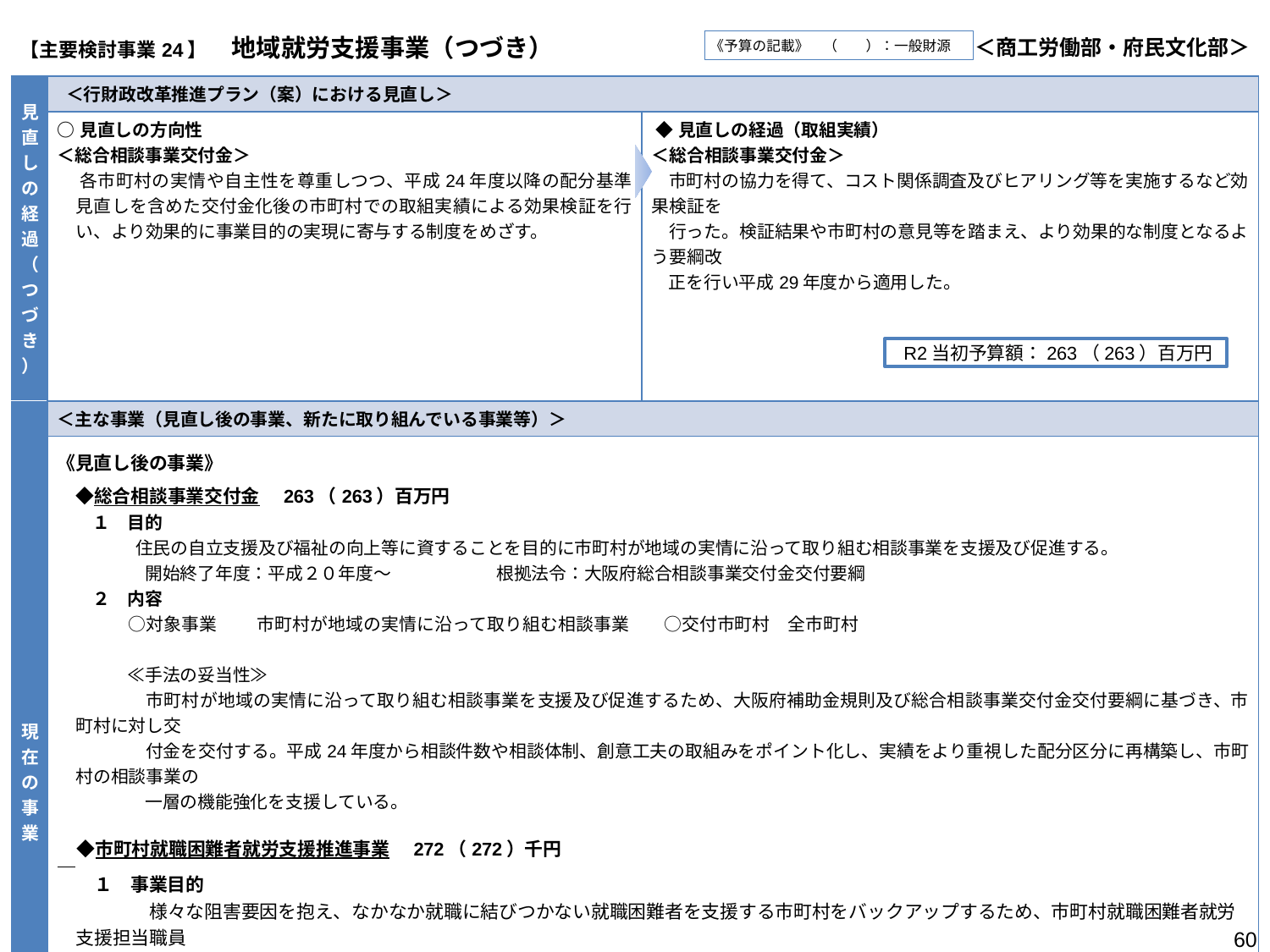

| 【主要検討事業24】　地域就労支援事業（つづき） | ＜商工労働部・府民文化部＞ |
| --- | --- |
《予算の記載》　（　　）：一般財源
| 見直しの経過（つづき） | ＜行財政改革推進プラン（案）における見直し＞ |  |
| --- | --- | --- |
|  | ○見直しの方向性 ＜総合相談事業交付金＞ 　 各市町村の実情や自主性を尊重しつつ、平成24年度以降の配分基準見直しを含めた交付金化後の市町村での取組実績による効果検証を行い、より効果的に事業目的の実現に寄与する制度をめざす。 | ◆見直しの経過（取組実績） ＜総合相談事業交付金＞ 市町村の協力を得て、コスト関係調査及びヒアリング等を実施するなど効果検証を 行った。検証結果や市町村の意見等を踏まえ、より効果的な制度となるよう要綱改 正を行い平成29年度から適用した。 |
| 現在の事業 | ＜主な事業（見直し後の事業、新たに取り組んでいる事業等）＞ |  |
|  | 《見直し後の事業》 　◆総合相談事業交付金　263（263）百万円 　　１　目的 　　　　 住民の自立支援及び福祉の向上等に資することを目的に市町村が地域の実情に沿って取り組む相談事業を支援及び促進する。　 　　　　　開始終了年度：平成２０年度～　　　　　　根拠法令：大阪府総合相談事業交付金交付要綱　 　　２　内容 　　　　○対象事業　　 市町村が地域の実情に沿って取り組む相談事業　 ○交付市町村　全市町村　　　　　　　　　　　　　　　　　　　　　　　　　　　　　　　　　　　　　　　　　　 　　　　≪手法の妥当性≫　　　　　　　　　　　　　　　　　　　　　　　　　　　　　　　　　　　　　　　　　　　 　　　　　市町村が地域の実情に沿って取り組む相談事業を支援及び促進するため、大阪府補助金規則及び総合相談事業交付金交付要綱に基づき、市町村に対し交 　　　　　付金を交付する。平成24年度から相談件数や相談体制、創意工夫の取組みをポイント化し、実績をより重視した配分区分に再構築し、市町村の相談事業の 　　　　　一層の機能強化を支援している。 　◆市町村就職困難者就労支援推進事業　272（272）千円 　 　　１　事業目的 　　　　　様々な阻害要因を抱え、なかなか就職に結びつかない就職困難者を支援する市町村をバックアップするため、市町村就職困難者就労支援担当職員 　　（就労支援コーディネーター）等の育成・資質向上に向けた事業等を実施する。 　　２　事業内容 　　　　　〇困難ケース検討連絡協議会運営事業（市町村が地域内で解決することが困難なケース等について、協議・調整を行う） 　　　　　〇就労支援事業推進協議会運営事業（大阪府・市町村就労支援推進協議会の設置・運営による諸課題の整理、問題点の解決、情報交換等） 　　　　　〇市町村就職困難者支援担当職員育成事業（新任就職困難者支援担当職員養成講座、就職困難者支援担当職員スキルアップ研修会の実施） |  |

R2当初予算額：263（263）百万円
60